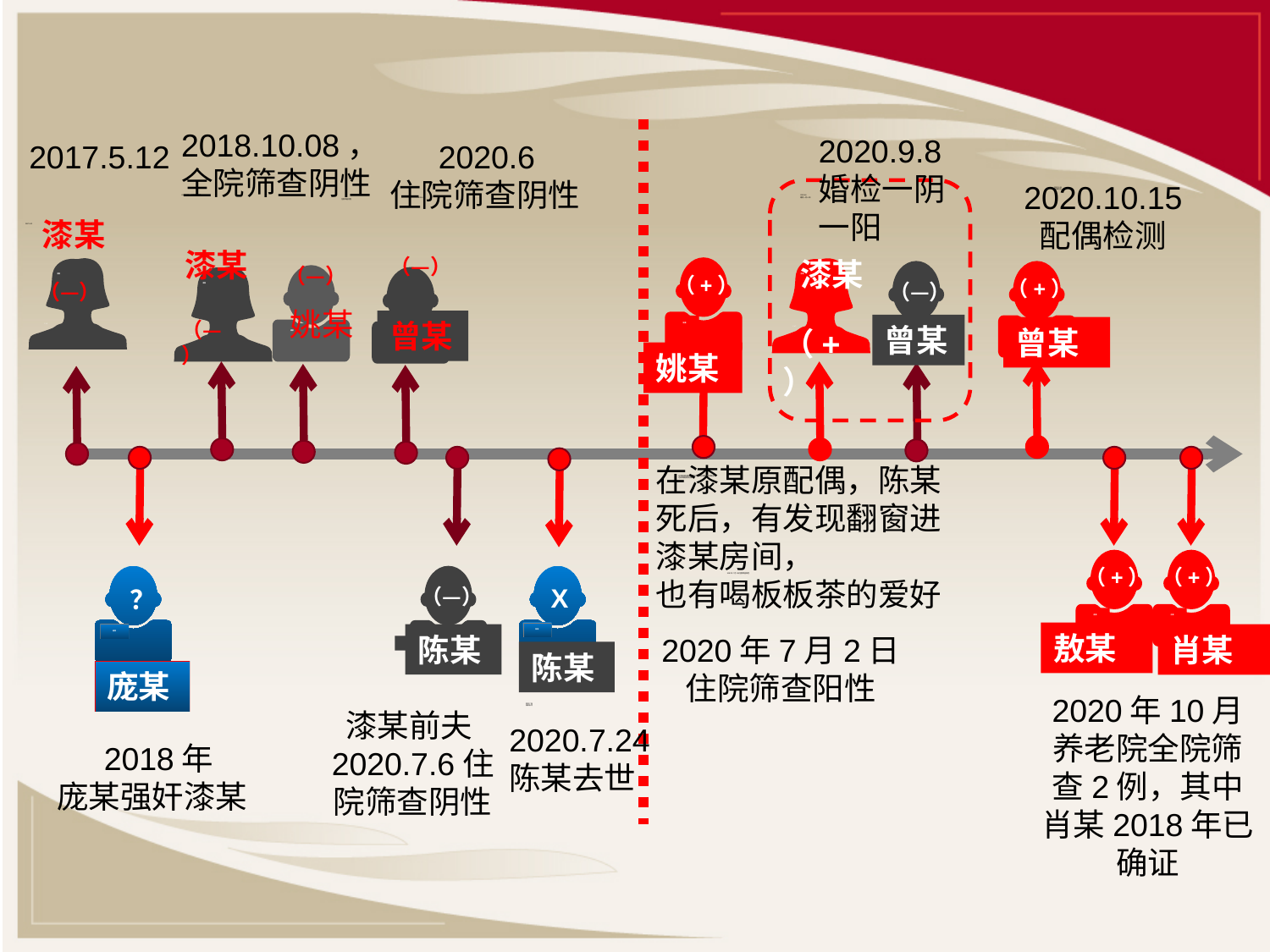

2018.10.08，全院筛查阴性
2020.9.8
婚检一阴一阳
2017.5.12
2020.6
住院筛查阴性
2020.10.15
配偶检测

2020.10.15
配偶检测
2018.10.08，全院筛查阴性
2020.9.8
婚检一阴一阳
2020.6
住院筛查阴性
漆某
2017.5.12
漆某
（—）

曾某
漆某
（—）

姚某

漆某
（—）

（+）
姚某

漆某
（+）

（—）
曾某

（+）
曾某

漆某
（—）
（—）
姚某
（—）
曾某
曾某
曾某
（+）
姚某

在漆某原配偶，陈某死后，有发现翻窗进漆某房间，
也有喝板板茶的爱好
在漆某原配偶，陈某死后，有发现翻窗进漆某房间，
也有喝板板茶的爱好

（+）
敖某

（+）
肖某

？
庞某

（—）
陈某陈某

X
陈某
2020年7月2日住院筛查阳性
敖某
2020年7月2日住院筛查阳性
陈某
肖某
漆某前夫2020.7.6住院筛查阴性
陈某
2020年10月养老院全院筛查2例，其中肖某2018年已确证
庞某
2020年10月养老院全院筛查2例，其中肖某2018年已确证
2018年
庞某强奸漆某
2020.7.24
陈某去世
漆某前夫2020.7.6住院筛查阴性
2020.7.24
陈某去世
2018年
庞某强奸漆某